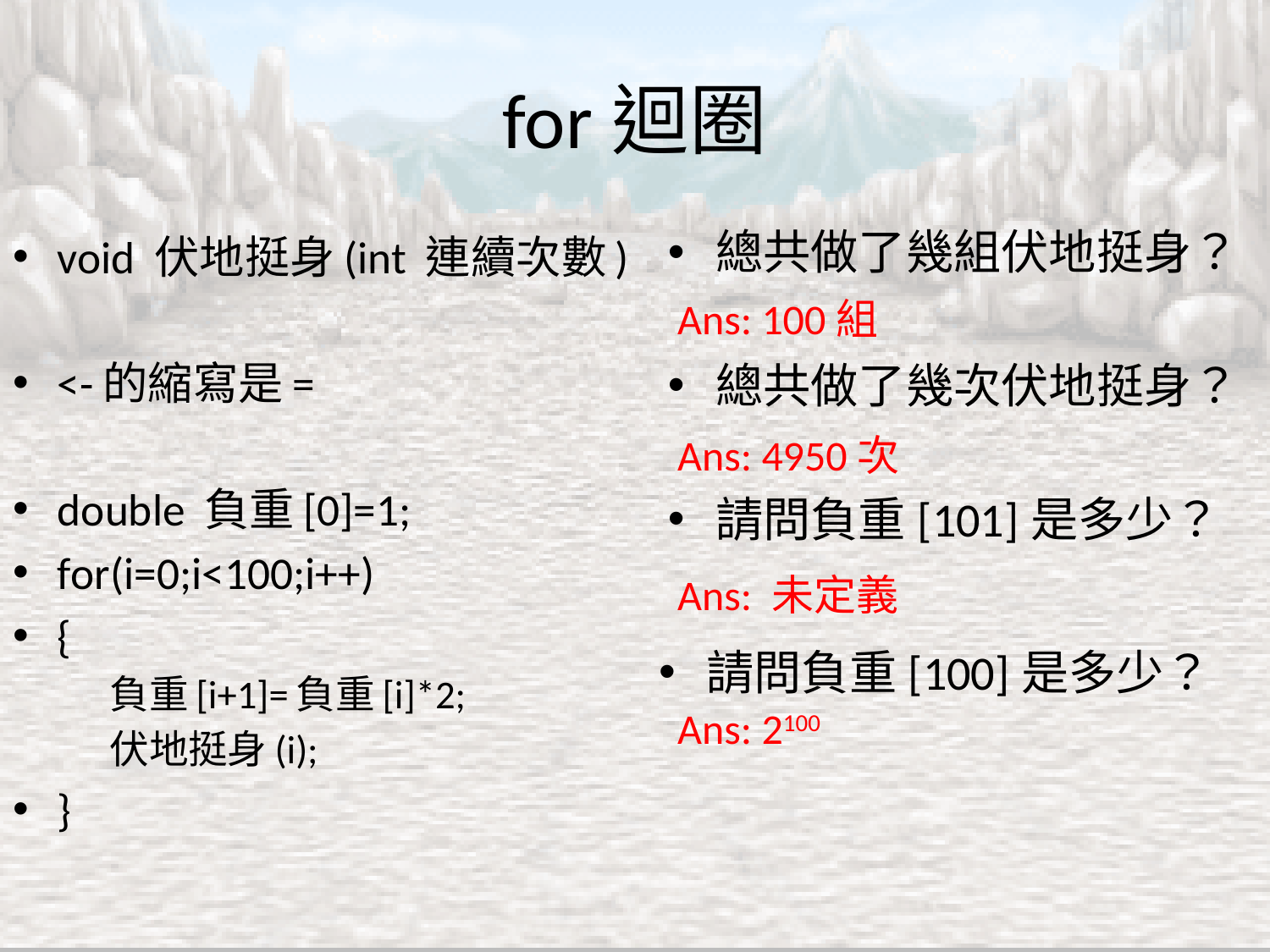

# for迴圈
總共做了幾組伏地挺身？

總共做了幾次伏地挺身？

請問負重[101]是多少？

void 伏地挺身(int 連續次數)

<-的縮寫是=

double 負重[0]=1;
for(i=0;i<100;i++)
{
	負重[i+1]=負重[i]*2;
	伏地挺身(i);
}
Ans: 100組
Ans: 4950次
Ans: 未定義
請問負重[100]是多少？
Ans: 2100